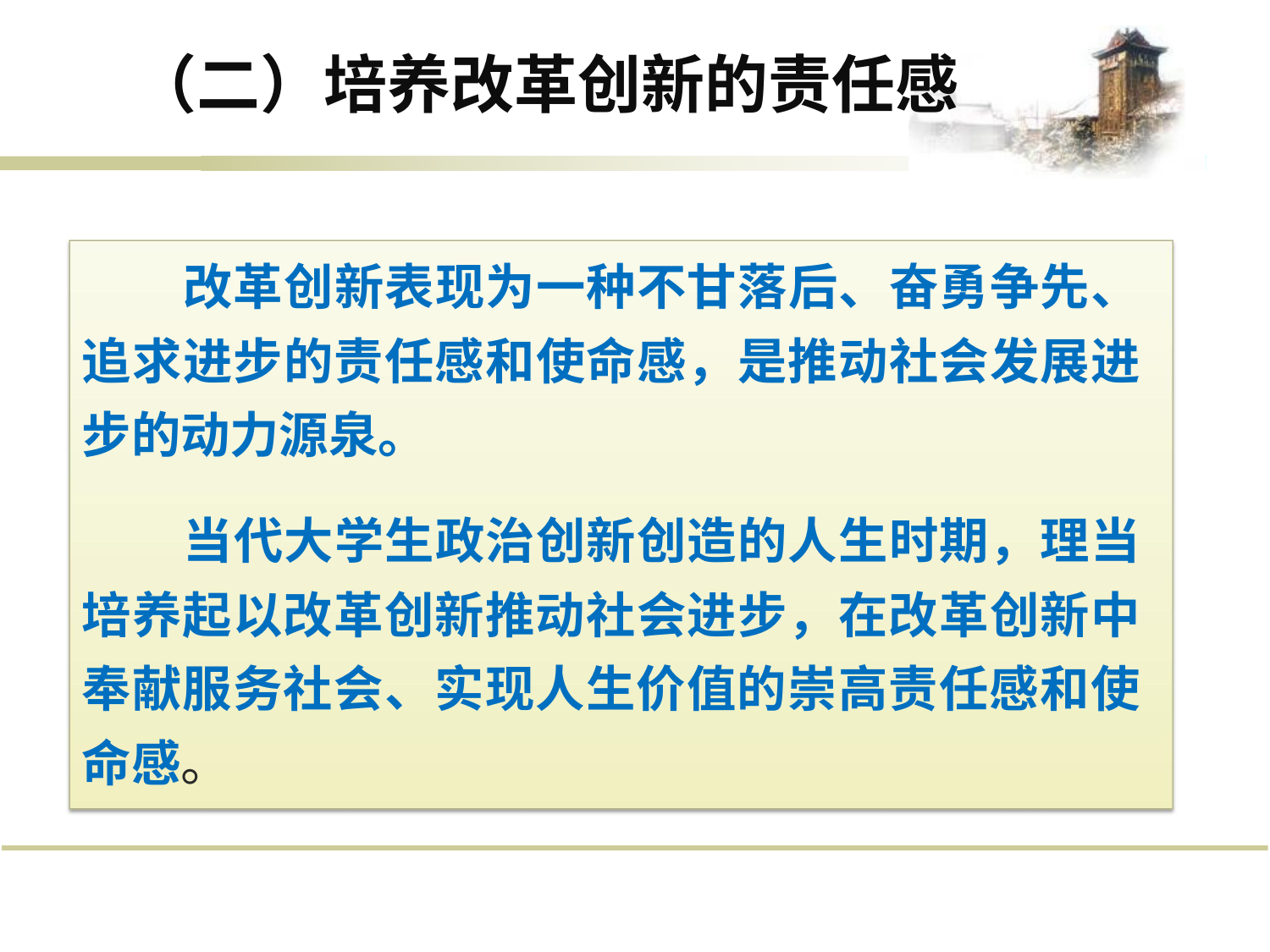

# （二）培养改革创新的责任感

  改革创新表现为一种不甘落后、奋勇争先、 追求进步的责任感和使命感，是推动社会发展进 步的动力源泉。
  当代大学生政治创新创造的人生时期，理当 培养起以改革创新推动社会进步，在改革创新中 奉献服务社会、实现人生价值的崇高责任感和使 命感。